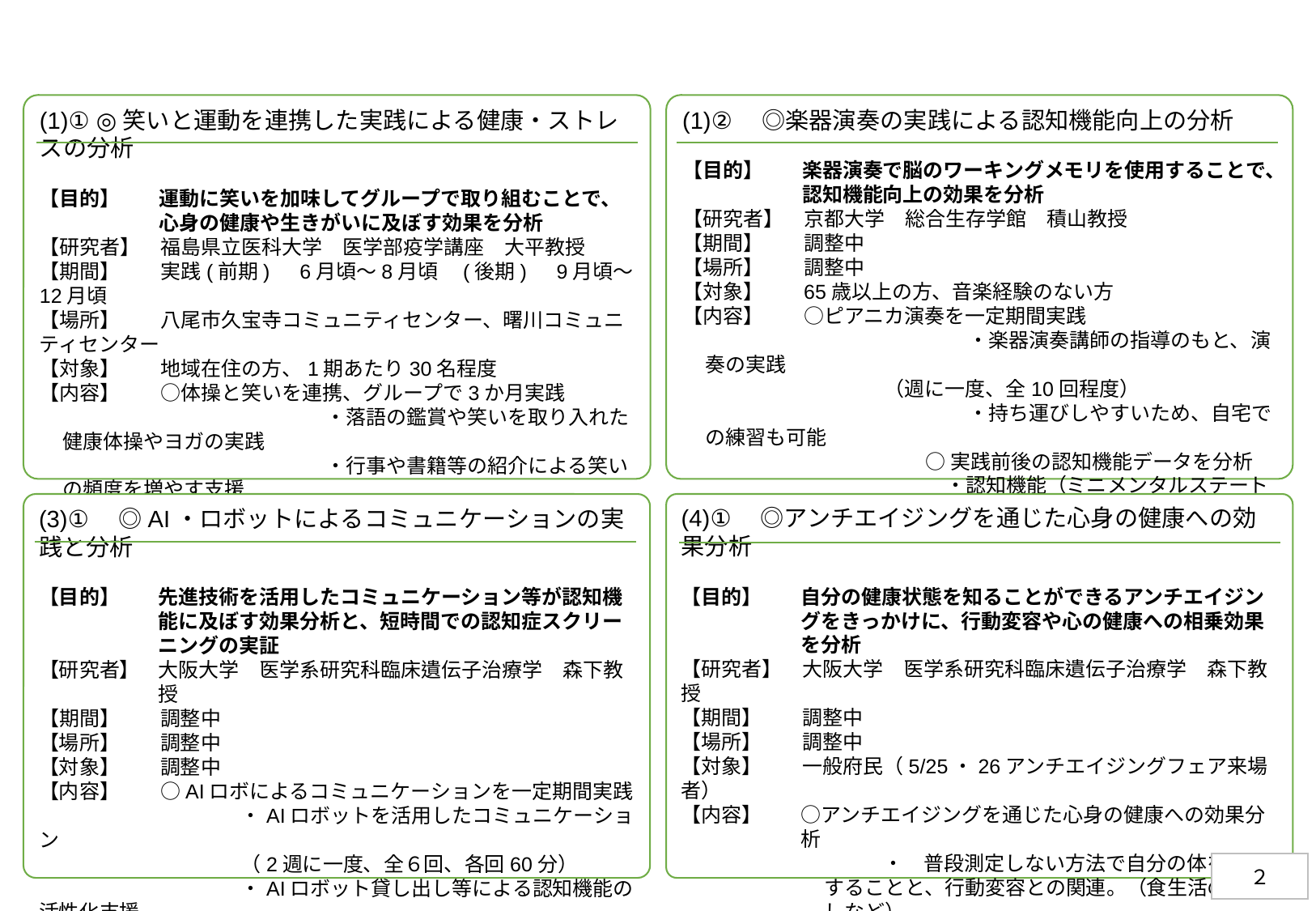

(1)②　◎楽器演奏の実践による認知機能向上の分析

【目的】	楽器演奏で脳のワーキングメモリを使用することで、認知機能向上の効果を分析
【研究者】	京都大学　総合生存学館　積山教授
【期間】	調整中
【場所】	調整中
【対象】	65歳以上の方、音楽経験のない方
【内容】	○ピアニカ演奏を一定期間実践
			　・楽器演奏講師の指導のもと、演奏の実践
　　　　　　　　　　（週に一度、全10回程度）
			　・持ち運びしやすいため、自宅での練習も可能
		○実践前後の認知機能データを分析
		　・認知機能（ミニメンタルステート検査）等
		　・運動機能（指先を使う軽作業）等
(1)① ◎笑いと運動を連携した実践による健康・ストレスの分析

【目的】	運動に笑いを加味してグループで取り組むことで、心身の健康や生きがいに及ぼす効果を分析
【研究者】	福島県立医科大学　医学部疫学講座　大平教授
【期間】	実践(前期)　6月頃～8月頃　(後期)　9月頃～12月頃
【場所】	八尾市久宝寺コミュニティセンター、曙川コミュニティセンター
【対象】	地域在住の方、1期あたり30名程度
【内容】	○体操と笑いを連携、グループで3か月実践
			　・落語の鑑賞や笑いを取り入れた健康体操やヨガの実践
			　・行事や書籍等の紹介による笑いの頻度を増やす支援
			　・地域の健康イベントとの連携　など
		○実践前後の健康・ストレスデータ等を分析
		　・心身の健康データ（血圧等、唾液中コルチゾール）
　　　　　　　　　　・生きがい意識尺度（ikigai-9調査）
(3)①　◎AI・ロボットによるコミュニケーションの実践と分析

【目的】	先進技術を活用したコミュニケーション等が認知機能に及ぼす効果分析と、短時間での認知症スクリーニングの実証
【研究者】	大阪大学　医学系研究科臨床遺伝子治療学　森下教授
【期間】	調整中
【場所】	調整中
【対象】	調整中
【内容】	○AIロボによるコミュニケーションを一定期間実践
　　　　　　　　　　・AIロボットを活用したコミュニケーション
　　　　　　　　　　（2週に一度、全６回、各回60分）
　　　　　　　　　　・AIロボット貸し出し等による認知機能の活性化支援
		○実践前後に画像認識を活用した認知症スクリーニング
		　・認知機能（画像認識による認知症スクリーニング）
		　・QOL評価（SF-8調査）
(4)①　◎アンチエイジングを通じた心身の健康への効果分析

【目的】	自分の健康状態を知ることができるアンチエイジングをきっかけに、行動変容や心の健康への相乗効果を分析
【研究者】	大阪大学　医学系研究科臨床遺伝子治療学　森下教授
【期間】	調整中
【場所】	調整中
【対象】	一般府民（5/25・26アンチエイジングフェア来場者）
【内容】	○アンチエイジングを通じた心身の健康への効果分析
　　　　　　　　　　・　普段測定しない方法で自分の体を測定することと、行動変容との関連。（食生活の見直しなど）
　　　　　　　　　　・　自身の心身の若返りとの関連。
		○一定期間後のアンケートや、毎年度フェアの場で追跡調査することで、継続的な分析を進め、アンチエイジングを通じた行動変容の普及につなげていく。
２